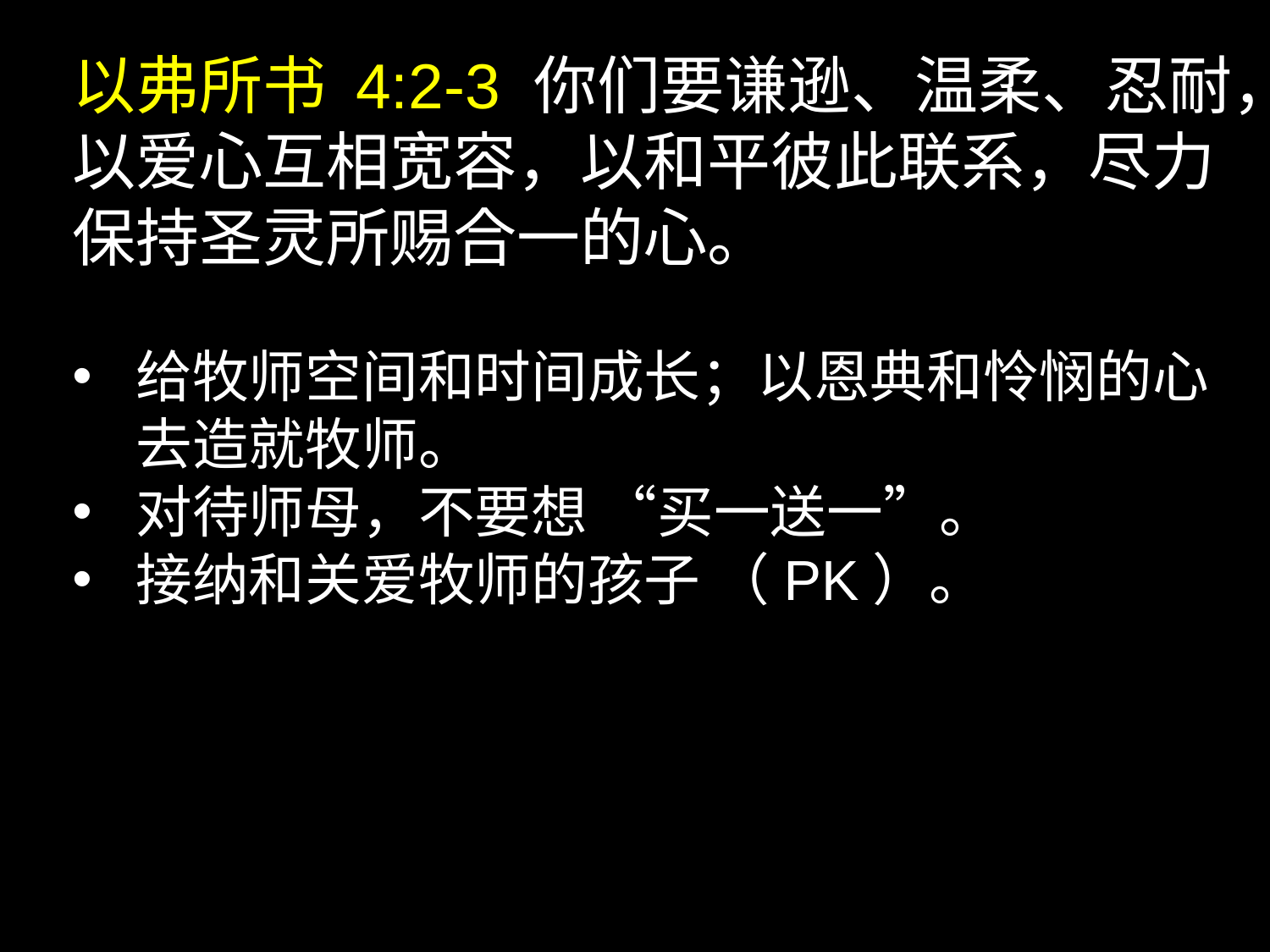

以弗所书 4:2-3 你们要谦逊、温柔、忍耐，以爱心互相宽容，以和平彼此联系，尽力保持圣灵所赐合一的心。

给牧师空间和时间成长；以恩典和怜悯的心去造就牧师。
对待师母，不要想 “买一送一”。
接纳和关爱牧师的孩子 （PK）。